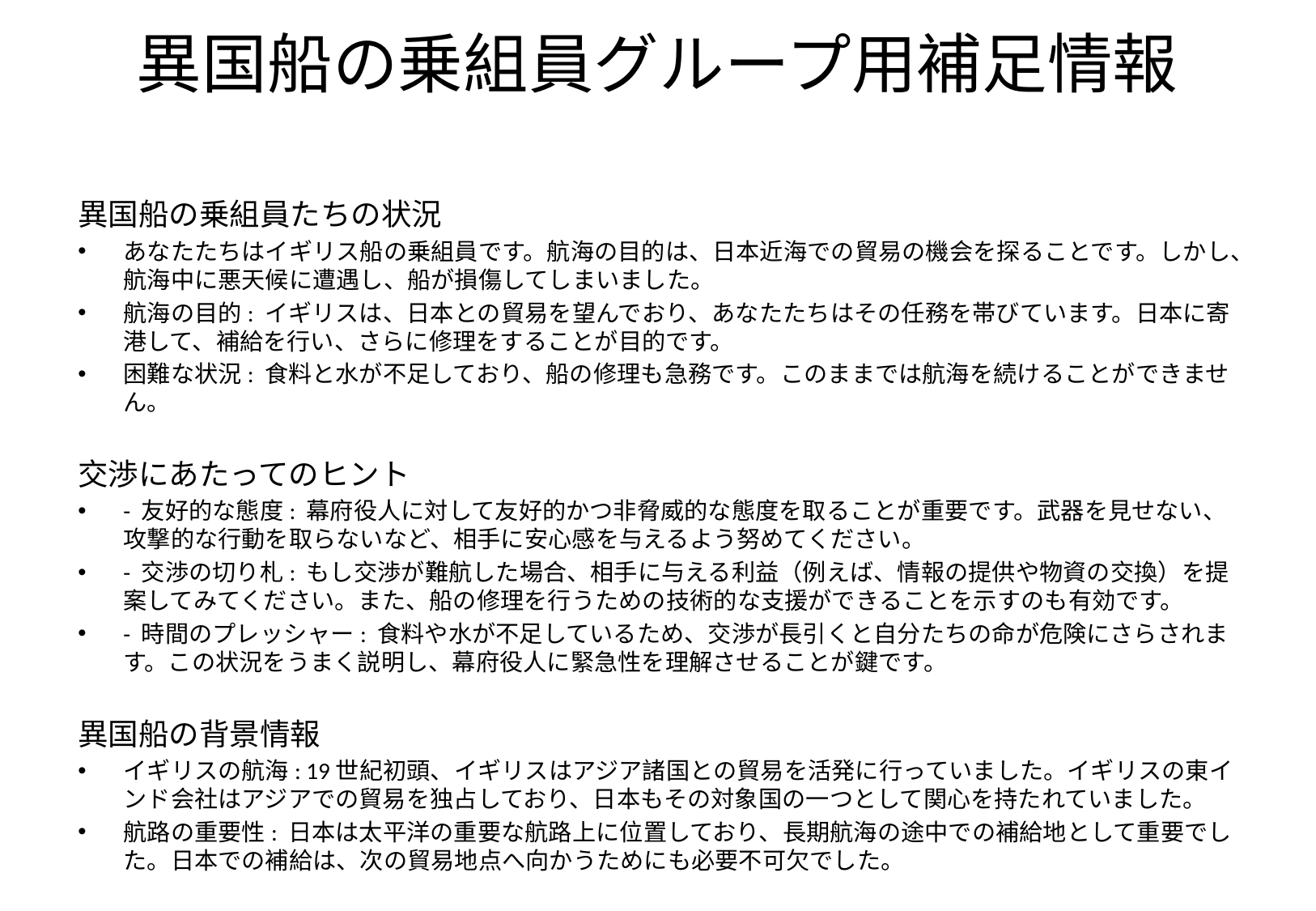

# 異国船の乗組員グループ用補足情報

異国船の乗組員たちの状況
あなたたちはイギリス船の乗組員です。航海の目的は、日本近海での貿易の機会を探ることです。しかし、航海中に悪天候に遭遇し、船が損傷してしまいました。
航海の目的: イギリスは、日本との貿易を望んでおり、あなたたちはその任務を帯びています。日本に寄港して、補給を行い、さらに修理をすることが目的です。
困難な状況: 食料と水が不足しており、船の修理も急務です。このままでは航海を続けることができません。

交渉にあたってのヒント
- 友好的な態度: 幕府役人に対して友好的かつ非脅威的な態度を取ることが重要です。武器を見せない、攻撃的な行動を取らないなど、相手に安心感を与えるよう努めてください。
- 交渉の切り札: もし交渉が難航した場合、相手に与える利益（例えば、情報の提供や物資の交換）を提案してみてください。また、船の修理を行うための技術的な支援ができることを示すのも有効です。
- 時間のプレッシャー: 食料や水が不足しているため、交渉が長引くと自分たちの命が危険にさらされます。この状況をうまく説明し、幕府役人に緊急性を理解させることが鍵です。

異国船の背景情報
イギリスの航海: 19世紀初頭、イギリスはアジア諸国との貿易を活発に行っていました。イギリスの東インド会社はアジアでの貿易を独占しており、日本もその対象国の一つとして関心を持たれていました。
航路の重要性: 日本は太平洋の重要な航路上に位置しており、長期航海の途中での補給地として重要でした。日本での補給は、次の貿易地点へ向かうためにも必要不可欠でした。